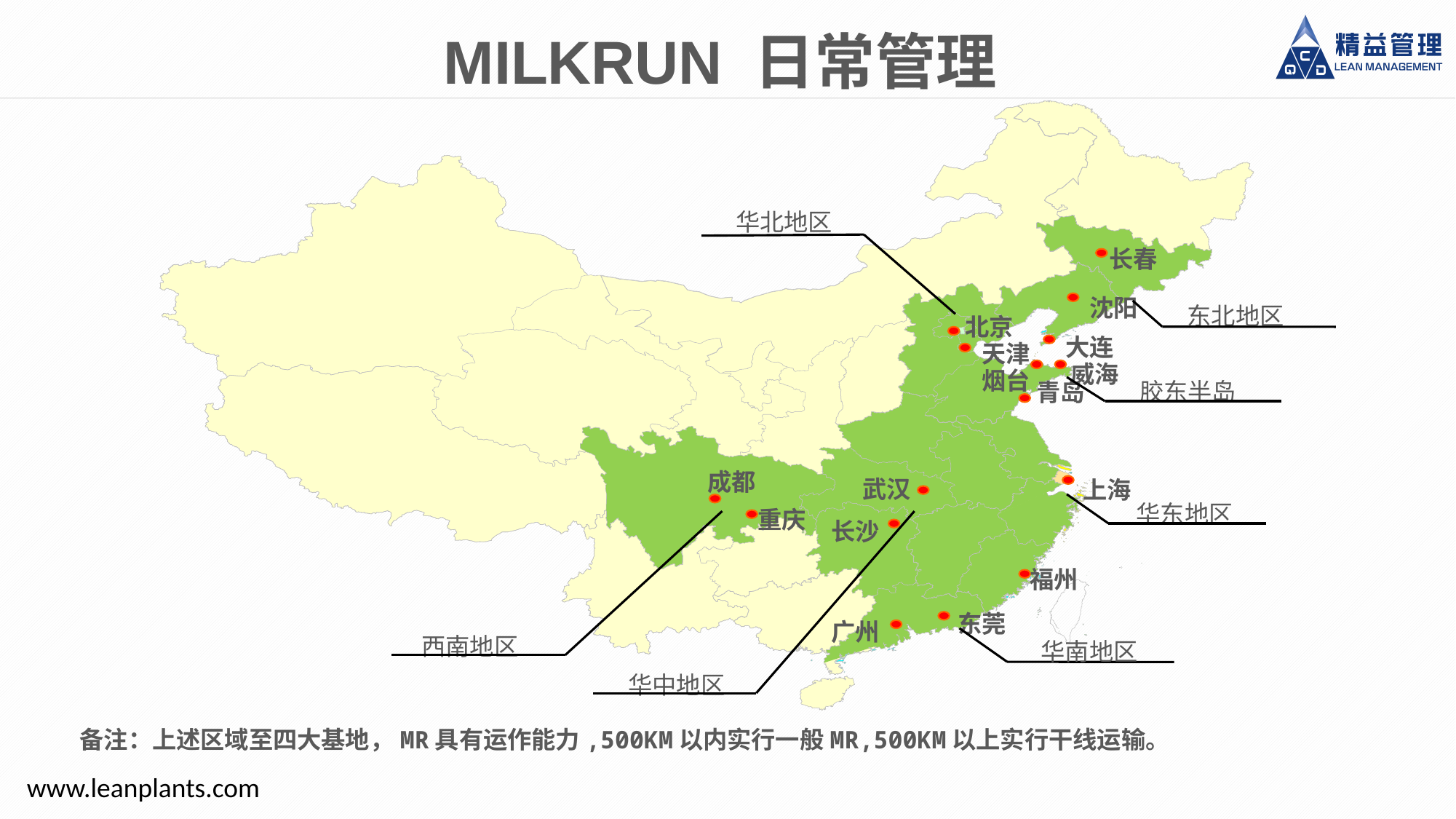

MILKRUN 日常管理

长春

武汉
上海

重庆

广州

华北地区
东北地区
沈阳

北京

大连
天津

威海
胶东半岛
烟台

青岛

成都
华东地区

长沙
福州

东莞
西南地区

华南地区
华中地区
备注：上述区域至四大基地，MR具有运作能力,500KM以内实行一般MR,500KM以上实行干线运输。